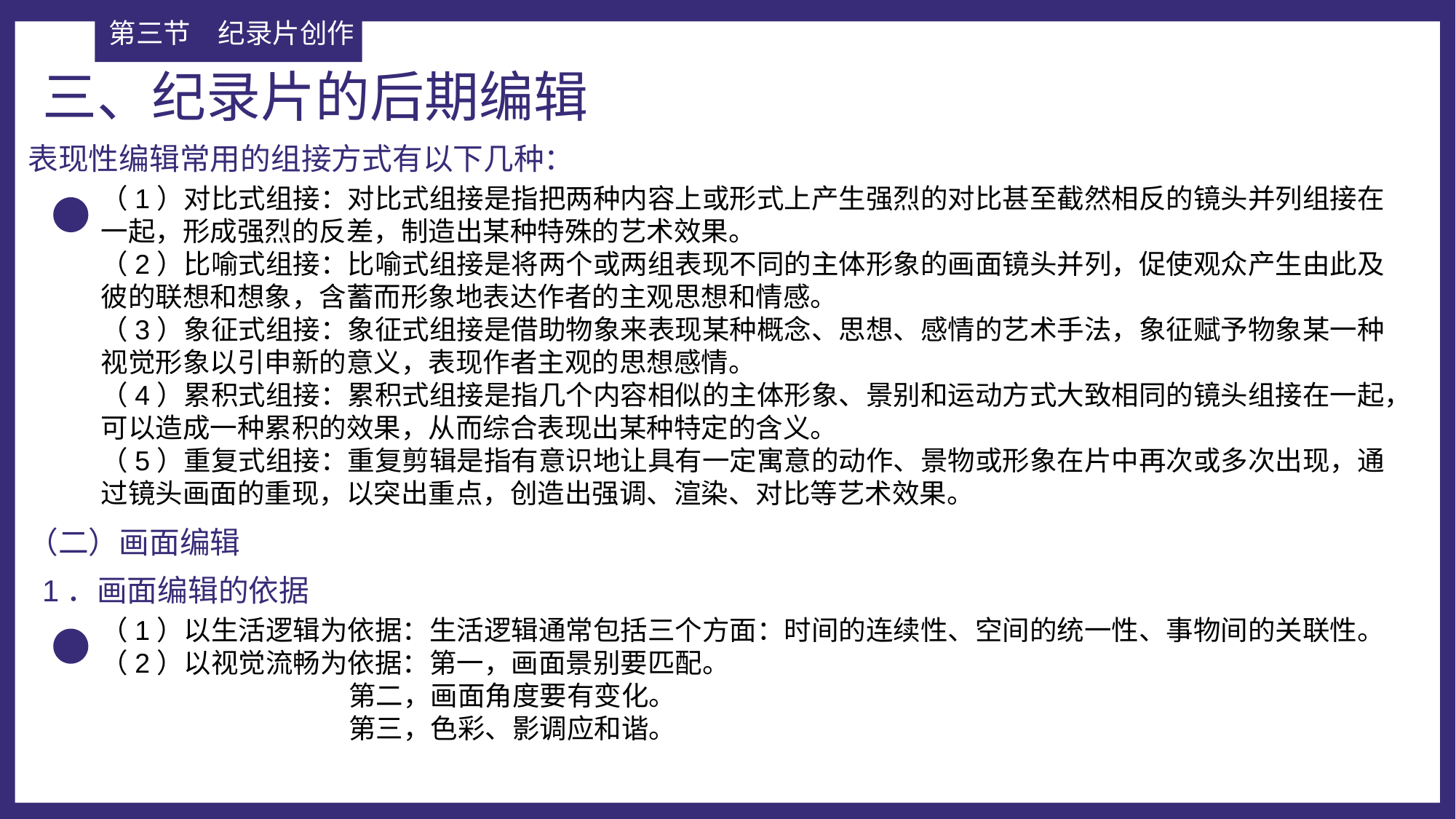

第三节	纪录片创作
三、纪录片的后期编辑
表现性编辑常用的组接方式有以下几种：
（1）对比式组接：对比式组接是指把两种内容上或形式上产生强烈的对比甚至截然相反的镜头并列组接在一起，形成强烈的反差，制造出某种特殊的艺术效果。
（2）比喻式组接：比喻式组接是将两个或两组表现不同的主体形象的画面镜头并列，促使观众产生由此及彼的联想和想象，含蓄而形象地表达作者的主观思想和情感。
（3）象征式组接：象征式组接是借助物象来表现某种概念、思想、感情的艺术手法，象征赋予物象某一种视觉形象以引申新的意义，表现作者主观的思想感情。
（4）累积式组接：累积式组接是指几个内容相似的主体形象、景别和运动方式大致相同的镜头组接在一起，可以造成一种累积的效果，从而综合表现出某种特定的含义。
（5）重复式组接：重复剪辑是指有意识地让具有一定寓意的动作、景物或形象在片中再次或多次出现，通过镜头画面的重现，以突出重点，创造出强调、渲染、对比等艺术效果。

（二）画面编辑
1．画面编辑的依据
（1）以生活逻辑为依据：生活逻辑通常包括三个方面：时间的连续性、空间的统一性、事物间的关联性。
（2）以视觉流畅为依据：第一，画面景别要匹配。
                                       第二，画面角度要有变化。
                                       第三，色彩、影调应和谐。